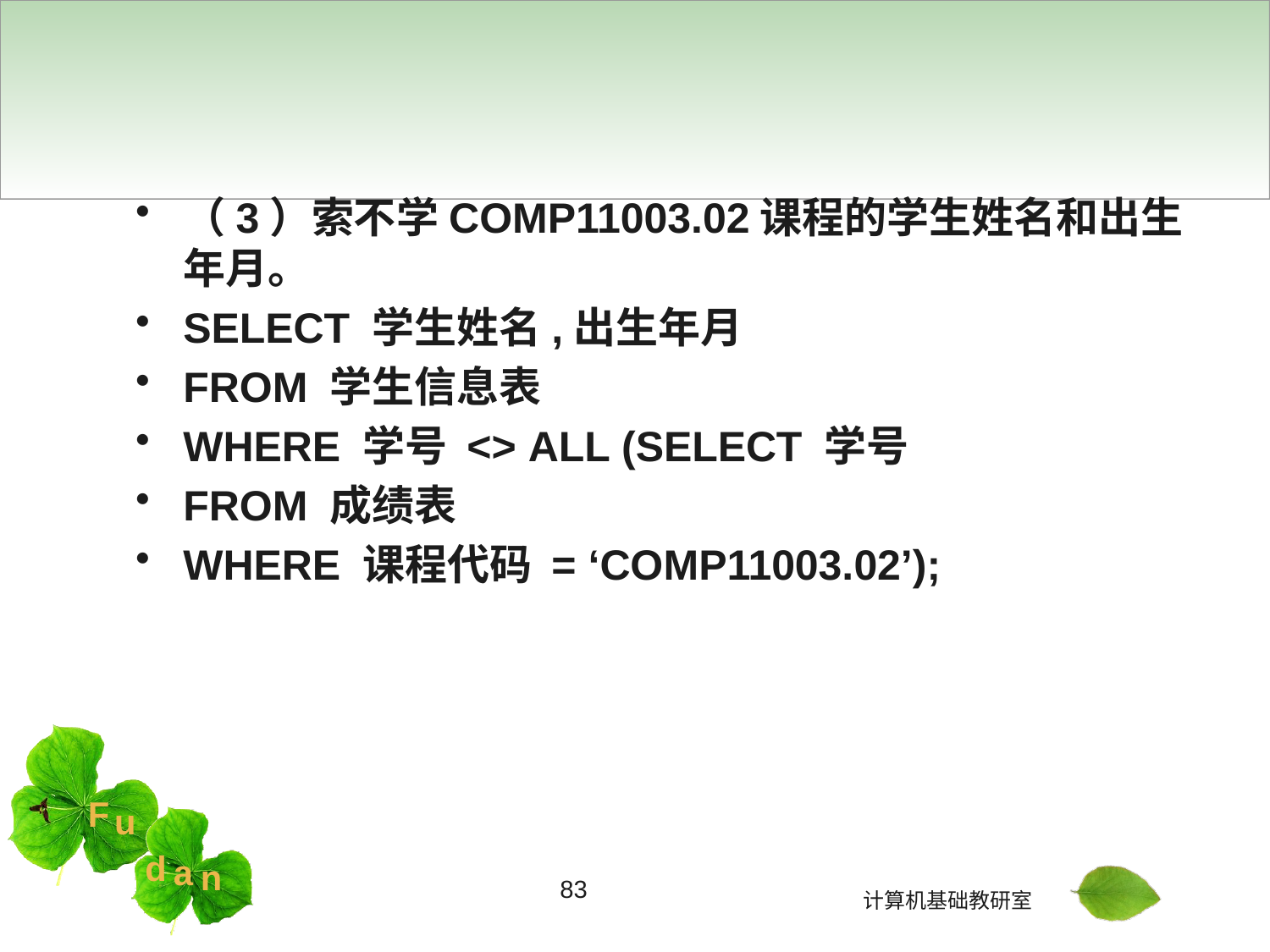

#
（3）索不学COMP11003.02课程的学生姓名和出生年月。
SELECT 学生姓名,出生年月
FROM 学生信息表
WHERE 学号 <> ALL (SELECT 学号
FROM 成绩表
WHERE 课程代码 = ‘COMP11003.02’);

83